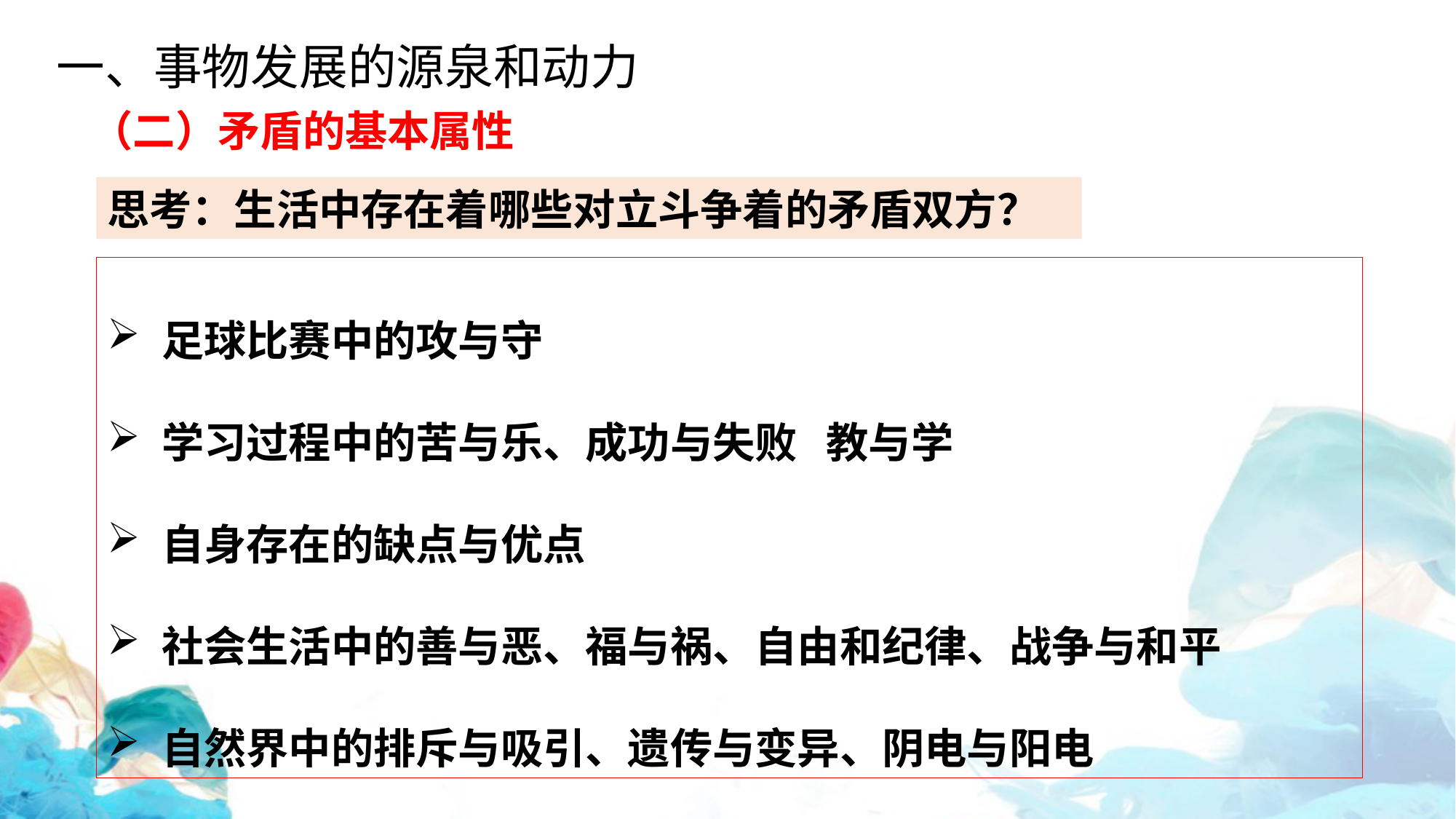

一、事物发展的源泉和动力
（二）矛盾的基本属性
思考：生活中存在着哪些对立斗争着的矛盾双方？
足球比赛中的攻与守
学习过程中的苦与乐、成功与失败   教与学
自身存在的缺点与优点
社会生活中的善与恶、福与祸、自由和纪律、战争与和平
自然界中的排斥与吸引、遗传与变异、阴电与阳电